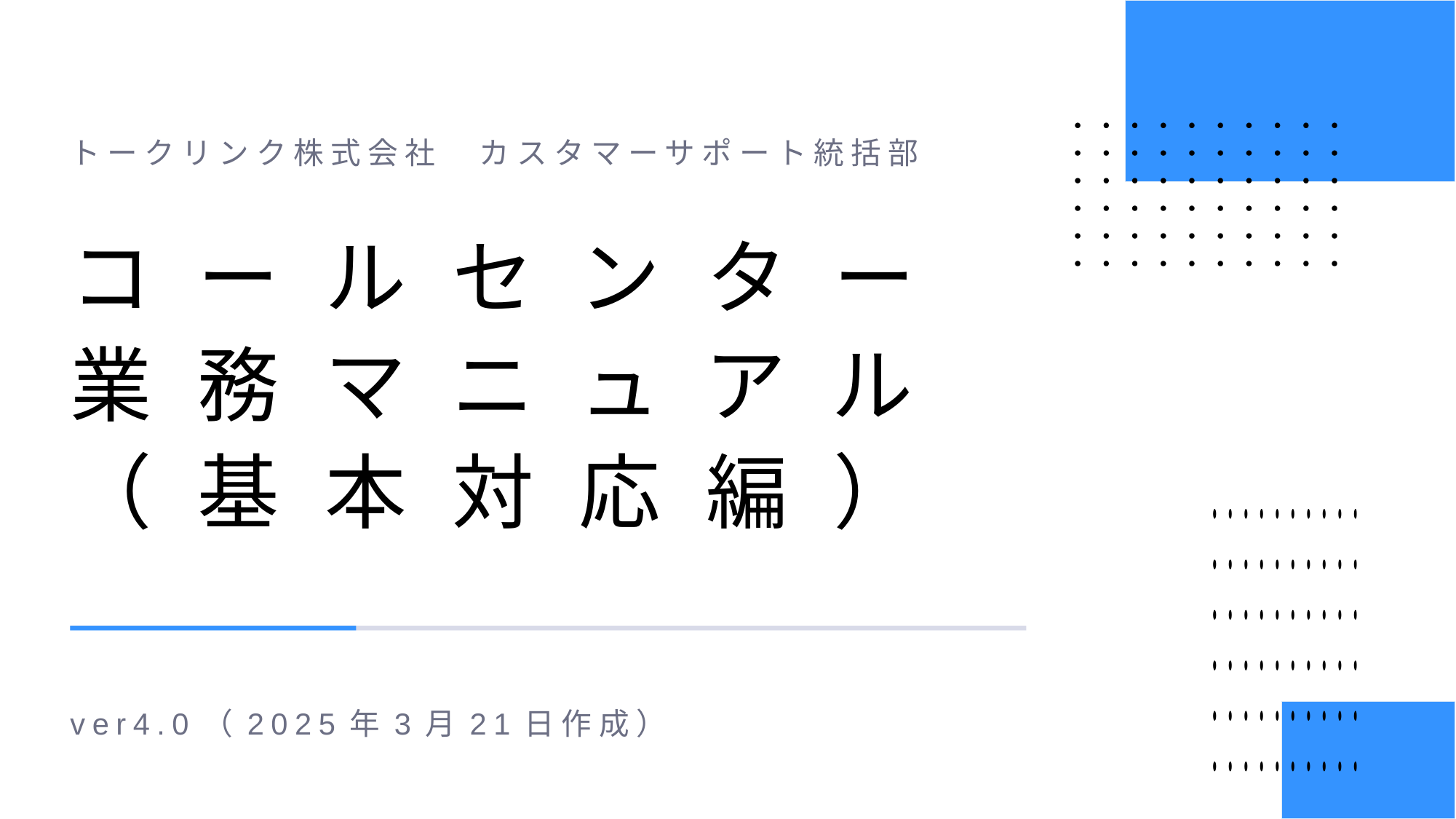

トークリンク株式会社　カスタマーサポート統括部

コールセンター
業務マニュアル
（基本対応編）

ver4.0（2025年3月21日作成）